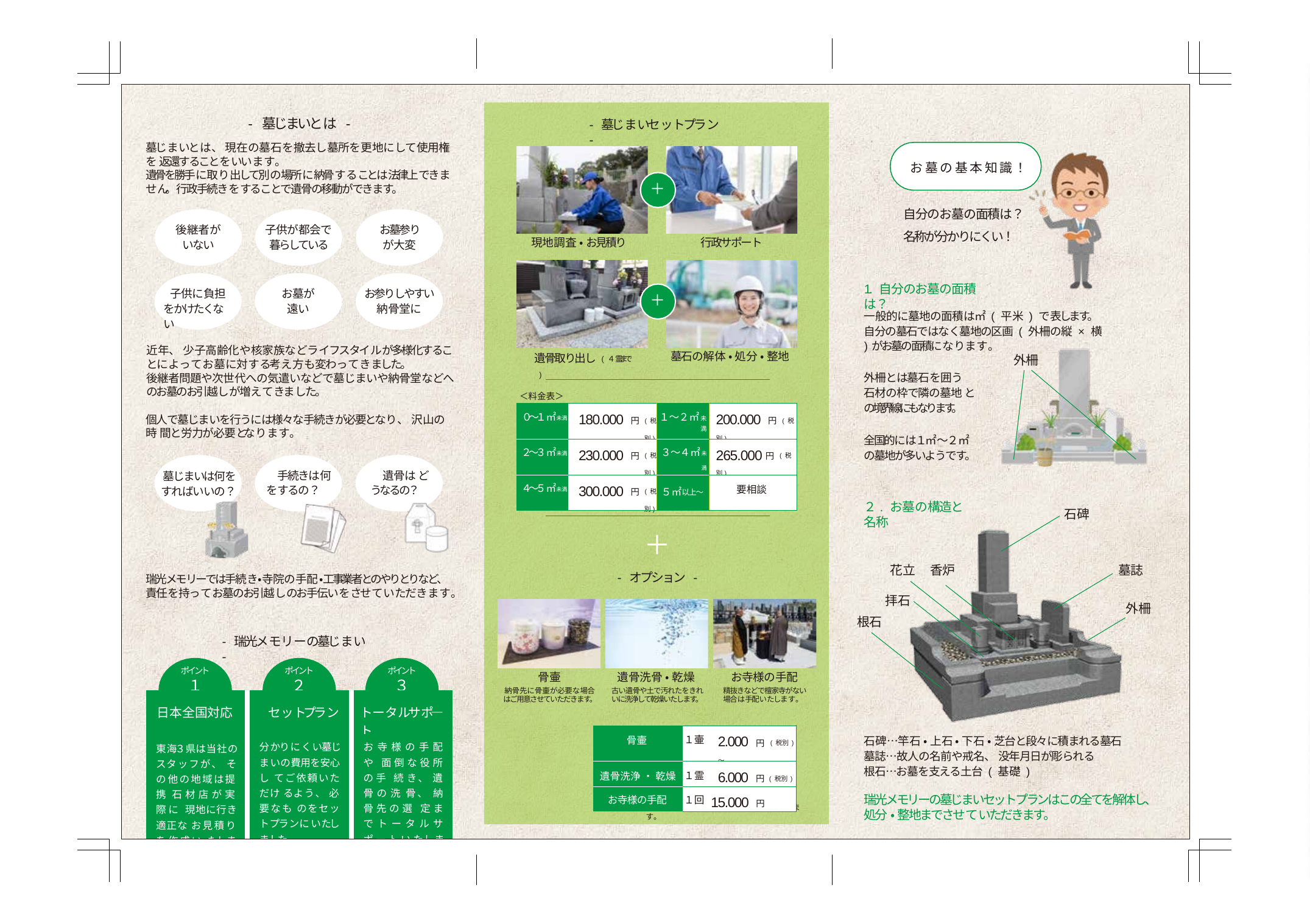

山路を登りながら

- 墓じまいとは -
墓じまいとは、 現在の墓石を撤去し墓所を更地にして使用権を 返還することをいいます。
遺骨を勝手に取り出して別の場所に納骨することは法律上できません。 行政手続きをすることで遺骨の移動ができます。
- 墓じまいセットプラン -

お墓の基本知識！
＋
自分のお墓の面積は？ 名称が分かりにくい！

後継者が いない
子供が都会で 暮らしている
お墓参り が大変
現地調査 ・ お見積り
行政サポート

1. 自分のお墓の面積は？
子供に負担 をかけたくない
お墓が 遠い
お参りしやすい 納骨堂に
＋
一般的に墓地の面積は㎡ ( 平米 ) で表します。
自分の墓石ではなく墓地の区画 ( 外柵の縦 × 横 )  がお墓の面積になります。
外柵
外柵とは墓石を囲う 石材の枠で隣の墓地 との境界線にもなります。

近年、 少子高齢化や核家族などライフスタイルが多様化すること によってお墓に対する考え方も変わってきました。
後継者問題や次世代への気遣いなどで墓じまいや納骨堂などへ のお墓のお引越しが増えてきました。
墓石の解体 ・ 処分 ・ 整地
遺骨取り出し (４霊まで )
＜料金表＞
| ０～１㎡未満 | 180.000 円( 税別) | １～２㎡未満 | 200.000 円( 税別) |
| --- | --- | --- | --- |
| ２～３㎡未満 | 230.000 円( 税別) | ３～４㎡未満 | 265.000円( 税別) |
| ４～５㎡未満 | 300.000 円( 税別) | ５㎡以上～ | 要相談 |
個人で墓じまいを行うには様々な手続きが必要となり、 沢山の時 間と労力が必要となります。
全国的には１㎡～２㎡ の墓地が多いようです。
手続きは何 をするの？
遺骨は どうなるの？
墓じまいは何を すればいいの？
※別途費用がかかる場合もございます。●遺骨の送料●機材搬入が困難な墓地●外柵 高さ３０ｃｍ以上●特殊な形状や構造の墓地墓石●寒冷地仕様の墓地●沖縄などの離島
２. お墓の構造と名称

石碑

＋
- オプション -
花立	香炉
墓誌
瑞光メモリーでは手続き・寺院の手配・工事業者とのやりとりなど、 責任を持ってお墓のお引越しのお手伝いをさせていただきます。
拝石
外柵
根石
- 瑞光メモリーの墓じまい -
ポイント
１
ポイント
２
ポイント
３
遺骨洗骨 ・ 乾燥
古い遺骨や土で汚れたをきれ いに洗浄して乾燥いたします。
骨壷
納骨先に骨壷が必要な場合 はご用意させていただきます。
お寺様の手配
精抜きなどで檀家寺がない 場合は手配いたします。
| 日本全国対応 | セットプラン | トータルサポ―ト |
| --- | --- | --- |
| 東海３県は当社の スタッフが、 その 他の地域は提携 石材店が実際に 現地に行き適正な お見積りを作成い たします。 | 分かりにくい墓じま いの費用を安心し てご依頼いただけ るよう、 必要なも のをセットプランに いたしました。 | お寺様の手配や 面倒な役所の手 続き、 遺骨の洗 骨、 納骨先の選 定までトータルサ ポートいたします。 |
| 骨壷 | １壷 | 2.000 円( 税別)～ |
| --- | --- | --- |
| 遺骨洗浄 ・ 乾燥 | １霊 | 6.000 円 ( 税別) |
| お寺様の手配 | １回 | 15.000 円 |
石碑…竿石 ・ 上石 ・ 下石 ・ 芝台と段々に積まれる墓石 墓誌…故人の名前や戒名、 没年月日が彫られる
根石…お墓を支える土台 ( 基礎 )
瑞光メモリーの墓じまいセットプランはこの全てを解体し、 処分 ・ 整地までさせていただきます。
※遠方の場合、 お車代をいただくこともございます。